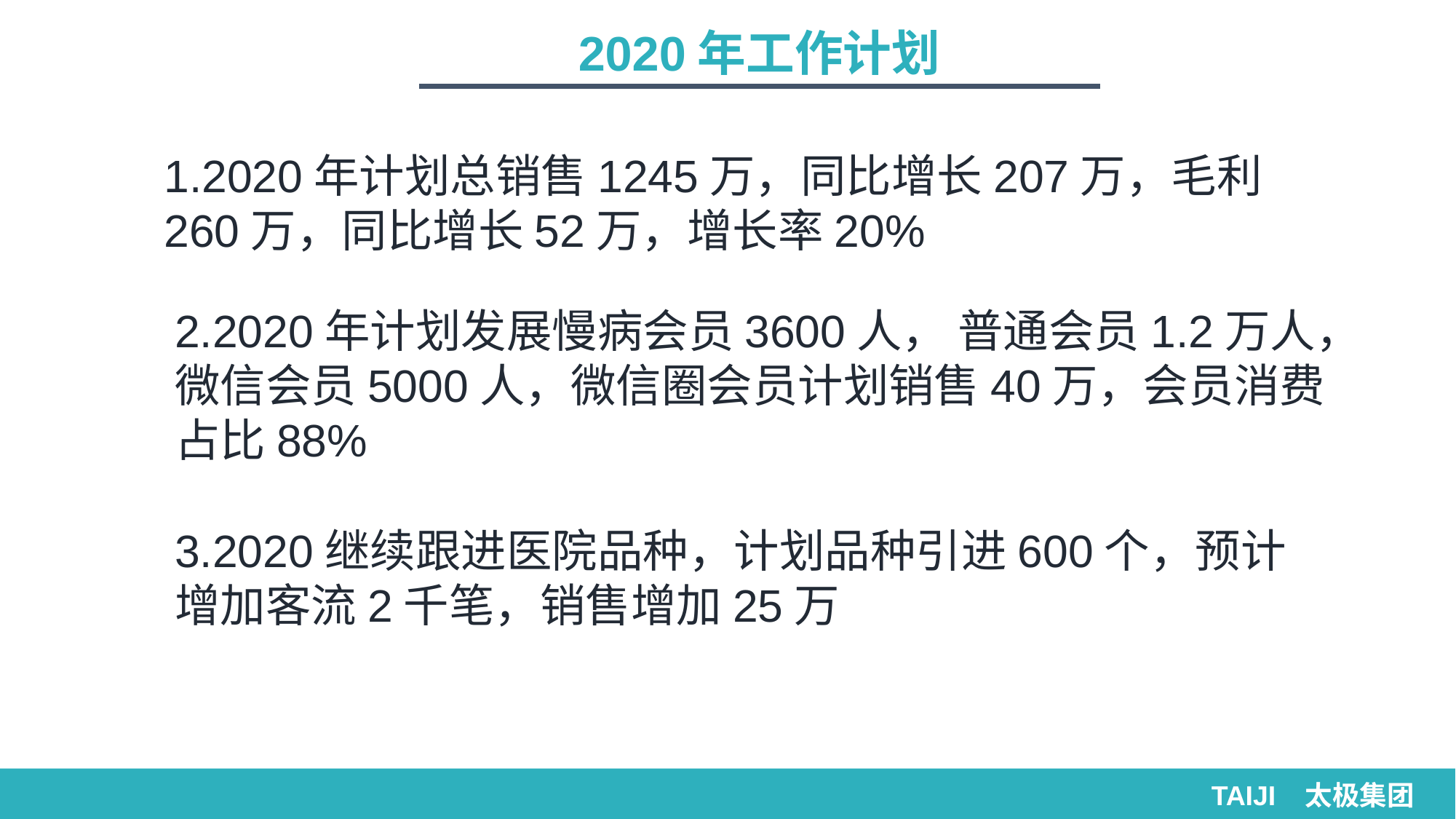

2020年工作计划
1.2020年计划总销售1245万，同比增长207万，毛利260万，同比增长52万，增长率20%

2
2.2020年计划发展慢病会员3600人， 普通会员1.2万人，微信会员5000人，微信圈会员计划销售40万，会员消费占比88%

3.2020继续跟进医院品种，计划品种引进600个，预计增加客流2千笔，销售增加25万

TAIJI   太极集团